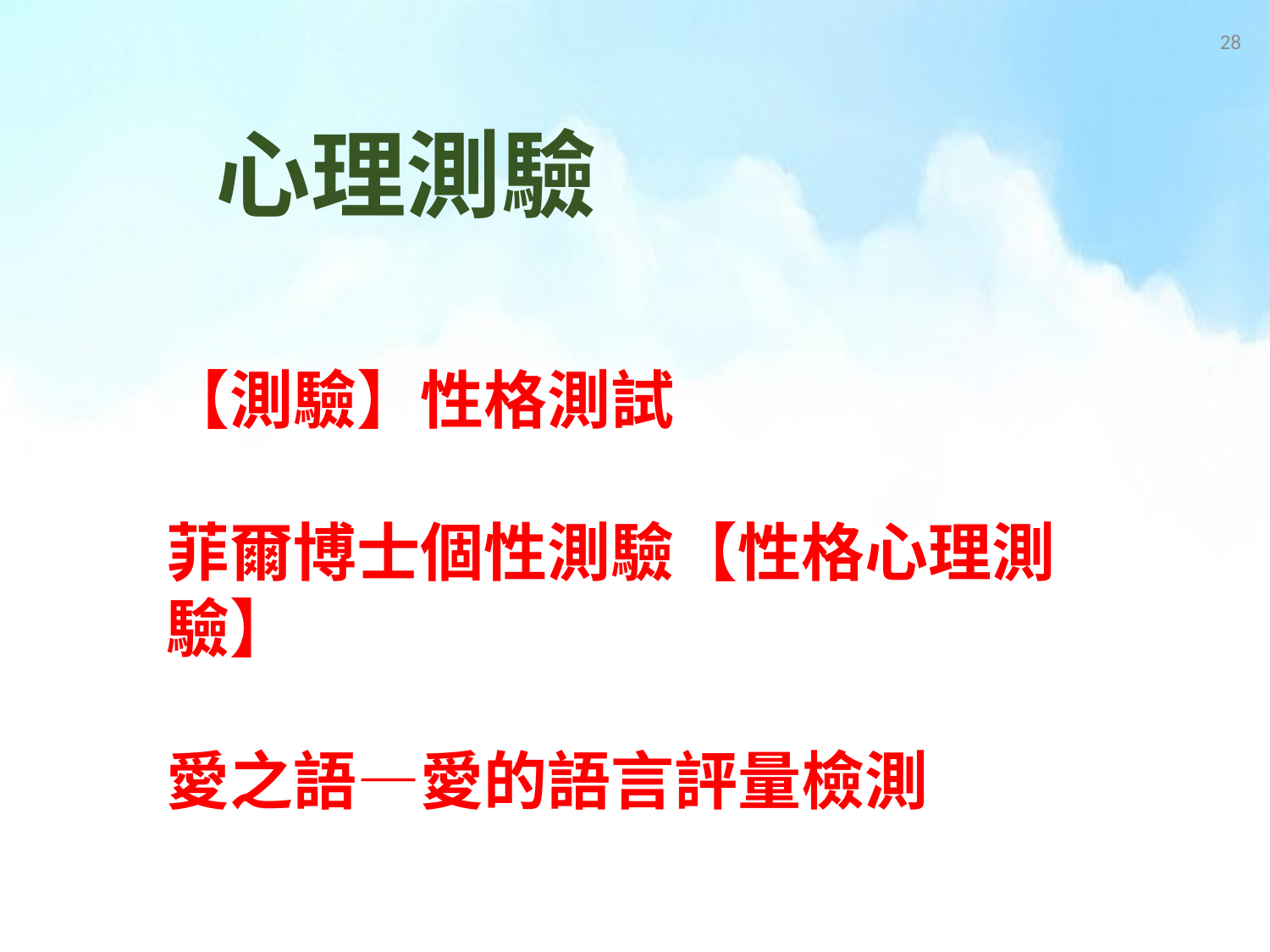

28
心理測驗
【測驗】性格測試

菲爾博士個性測驗【性格心理測驗】

愛之語—愛的語言評量檢測